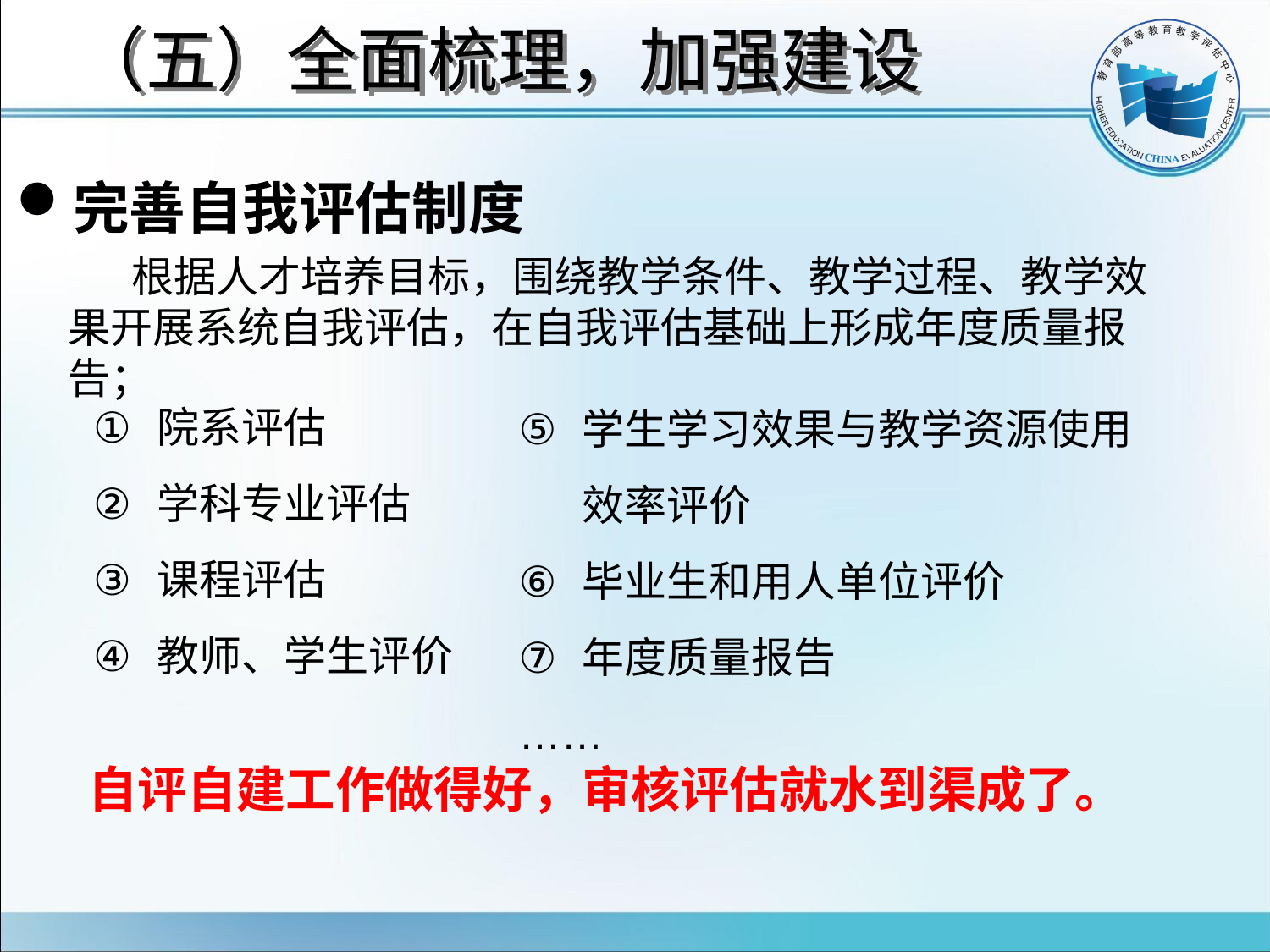

# （五）全面梳理，加强建设
完善自我评估制度
根据人才培养目标，围绕教学条件、教学过程、教学效果开展系统自我评估，在自我评估基础上形成年度质量报告；
院系评估
学科专业评估
课程评估
教师、学生评价

学生学习效果与教学资源使用效率评价
毕业生和用人单位评价
年度质量报告
……

自评自建工作做得好，审核评估就水到渠成了。
63